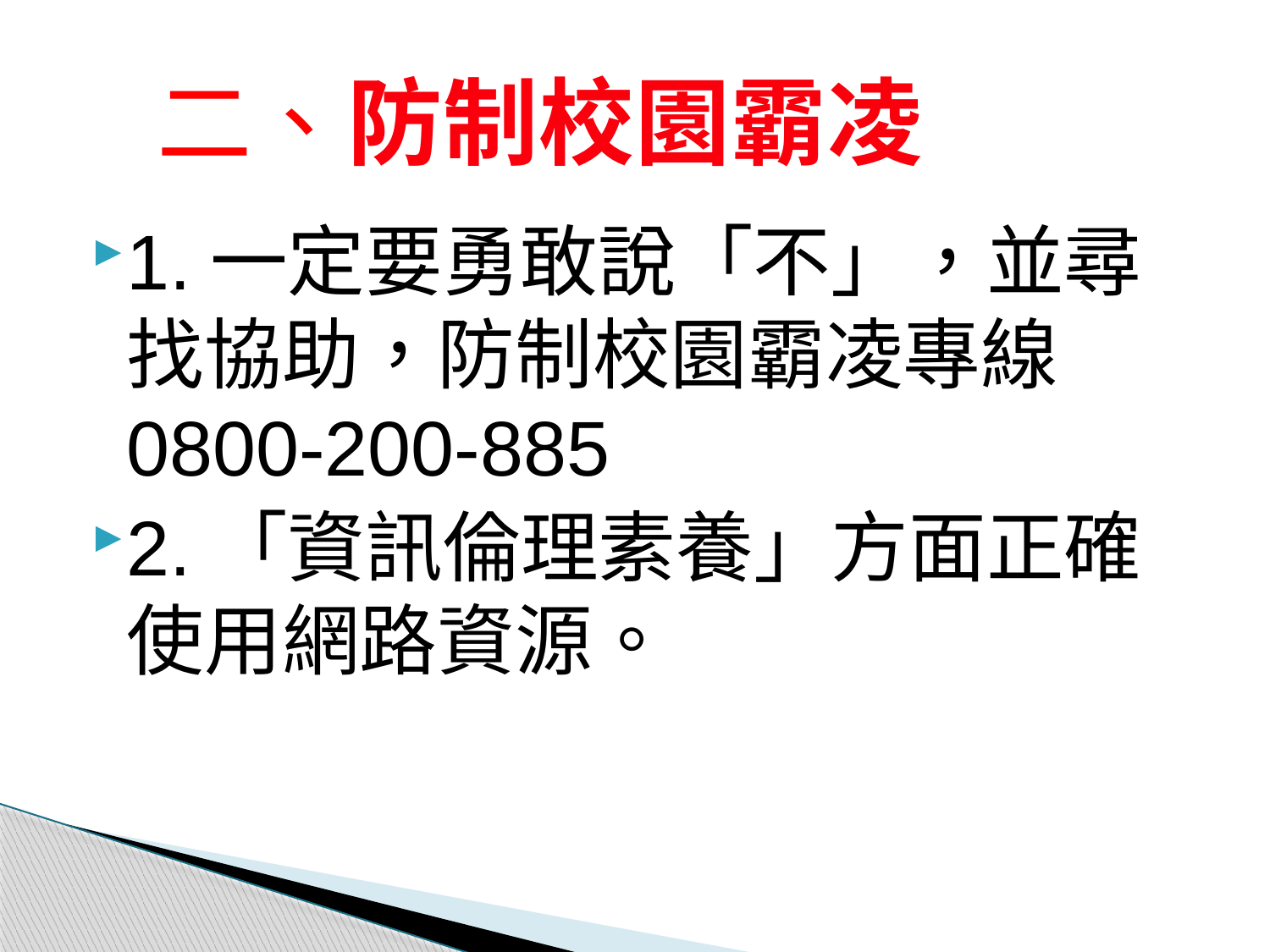

#
二、防制校園霸凌
1.一定要勇敢說「不」，並尋找協助，防制校園霸凌專線0800-200-885
2.「資訊倫理素養」方面正確使用網路資源。